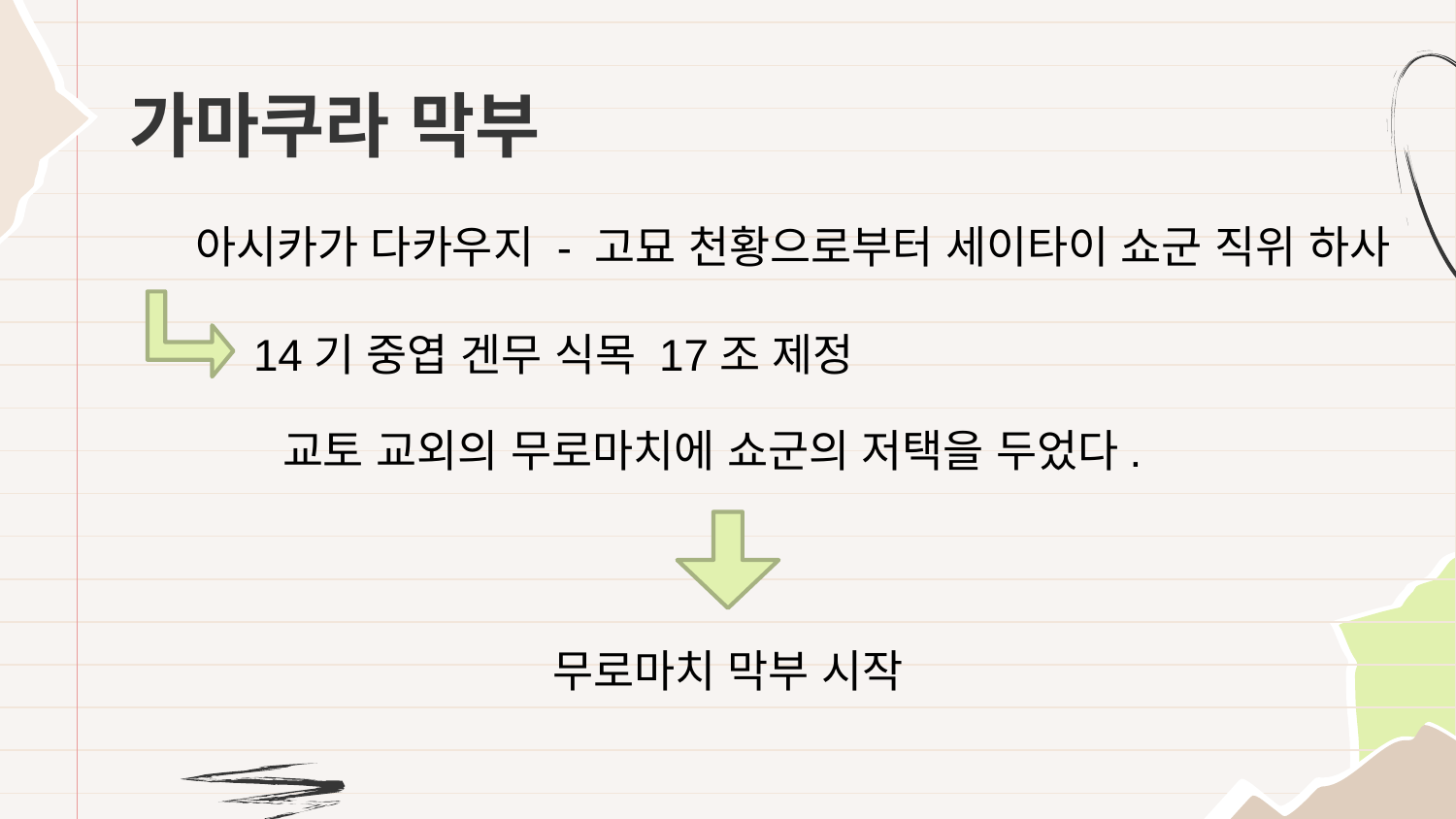

# 가마쿠라 막부
아시카가 다카우지 - 고묘 천황으로부터 세이타이 쇼군 직위 하사

14기 중엽 겐무 식목 17조 제정
교토 교외의 무로마치에 쇼군의 저택을 두었다.

무로마치 막부 시작